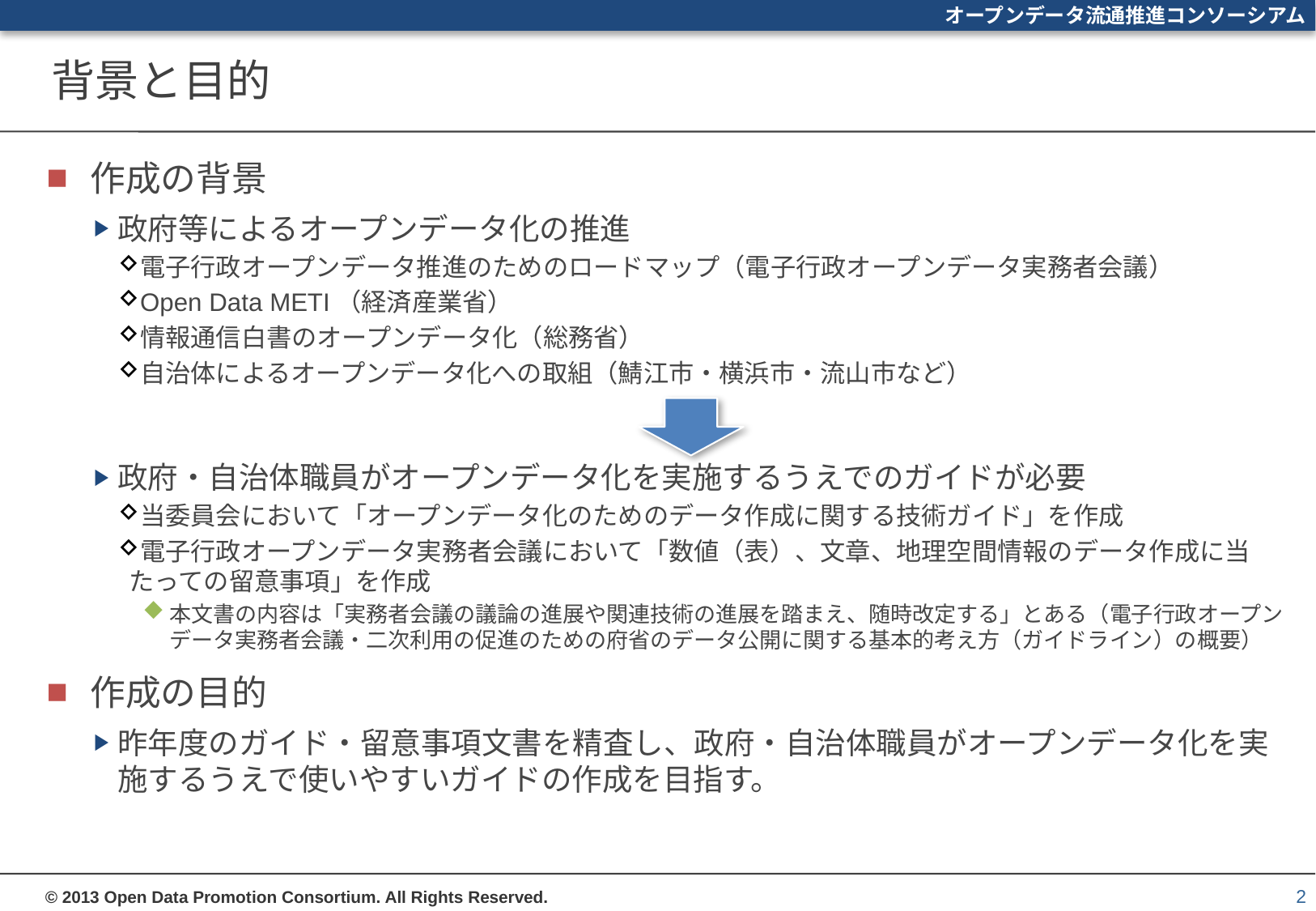

# 背景と目的
作成の背景
政府等によるオープンデータ化の推進
電子行政オープンデータ推進のためのロードマップ（電子行政オープンデータ実務者会議）
Open Data METI（経済産業省）
情報通信白書のオープンデータ化（総務省）
自治体によるオープンデータ化への取組（鯖江市・横浜市・流山市など）

政府・自治体職員がオープンデータ化を実施するうえでのガイドが必要
当委員会において「オープンデータ化のためのデータ作成に関する技術ガイド」を作成
電子行政オープンデータ実務者会議において「数値（表）、文章、地理空間情報のデータ作成に当たっての留意事項」を作成
本文書の内容は「実務者会議の議論の進展や関連技術の進展を踏まえ、随時改定する」とある（電子行政オープンデータ実務者会議・二次利用の促進のための府省のデータ公開に関する基本的考え方（ガイドライン）の概要）
作成の目的
昨年度のガイド・留意事項文書を精査し、政府・自治体職員がオープンデータ化を実施するうえで使いやすいガイドの作成を目指す。

2